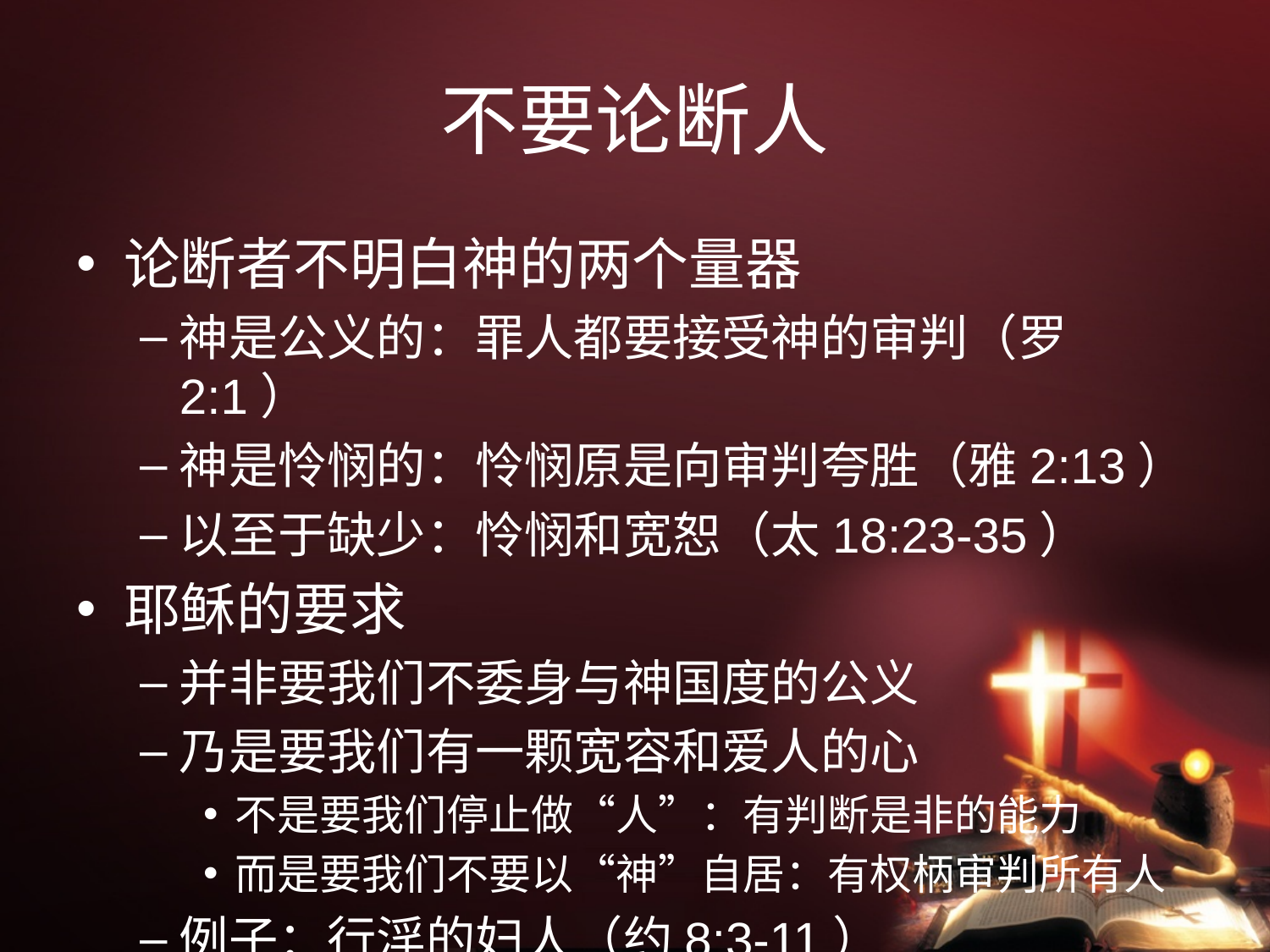

# 不要论断人
论断者不明白神的两个量器
神是公义的：罪人都要接受神的审判（罗2:1）
神是怜悯的：怜悯原是向审判夸胜（雅2:13）
以至于缺少：怜悯和宽恕（太18:23-35）
耶稣的要求
并非要我们不委身与神国度的公义
乃是要我们有一颗宽容和爱人的心
不是要我们停止做“人”：有判断是非的能力
而是要我们不要以“神”自居：有权柄审判所有人
例子：行淫的妇人（约8:3-11）